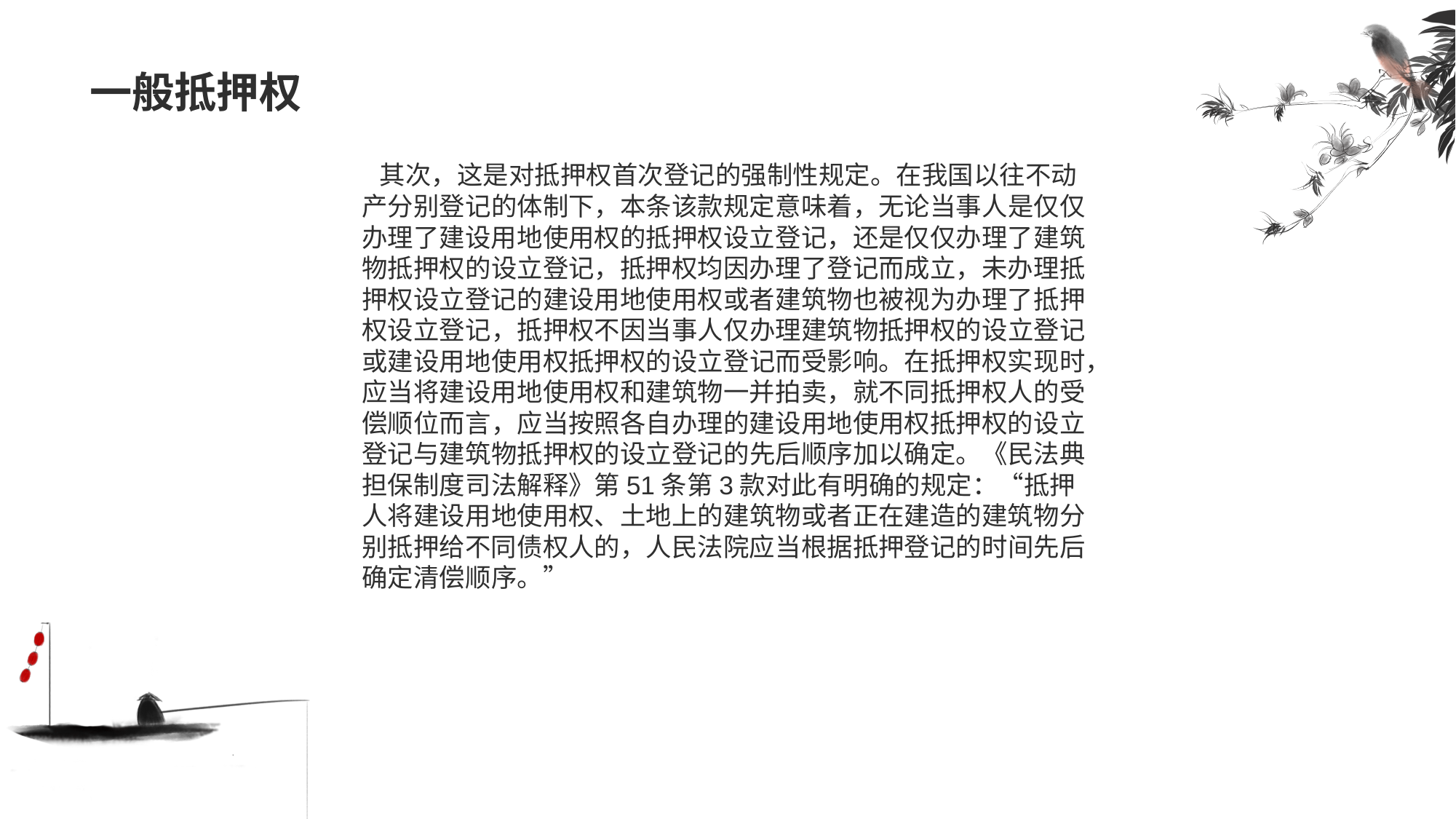

# 一般抵押权

  其次，这是对抵押权首次登记的强制性规定。在我国以往不动产分别登记的体制下，本条该款规定意味着，无论当事人是仅仅办理了建设用地使用权的抵押权设立登记，还是仅仅办理了建筑物抵押权的设立登记，抵押权均因办理了登记而成立，未办理抵押权设立登记的建设用地使用权或者建筑物也被视为办理了抵押权设立登记，抵押权不因当事人仅办理建筑物抵押权的设立登记或建设用地使用权抵押权的设立登记而受影响。在抵押权实现时，应当将建设用地使用权和建筑物一并拍卖，就不同抵押权人的受偿顺位而言，应当按照各自办理的建设用地使用权抵押权的设立登记与建筑物抵押权的设立登记的先后顺序加以确定。《民法典担保制度司法解释》第51条第3款对此有明确的规定：“抵押人将建设用地使用权、土地上的建筑物或者正在建造的建筑物分别抵押给不同债权人的，人民法院应当根据抵押登记的时间先后确定清偿顺序。”
86